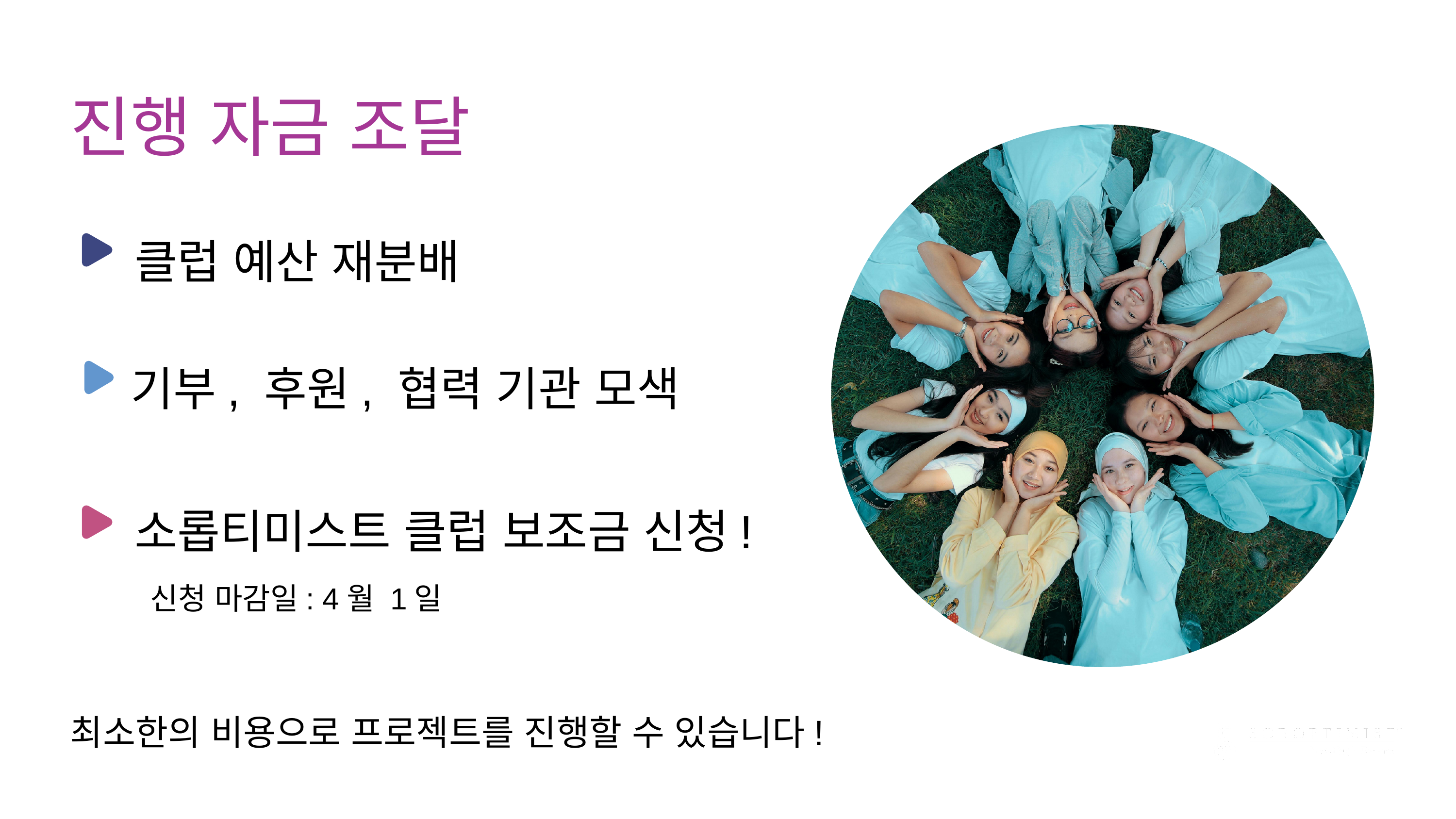

진행 자금 조달

클럽 예산 재분배

기부, 후원, 협력 기관 모색

소롭티미스트 클럽 보조금 신청!

 신청 마감일: 4월 1일
최소한의 비용으로 프로젝트를 진행할 수 있습니다!